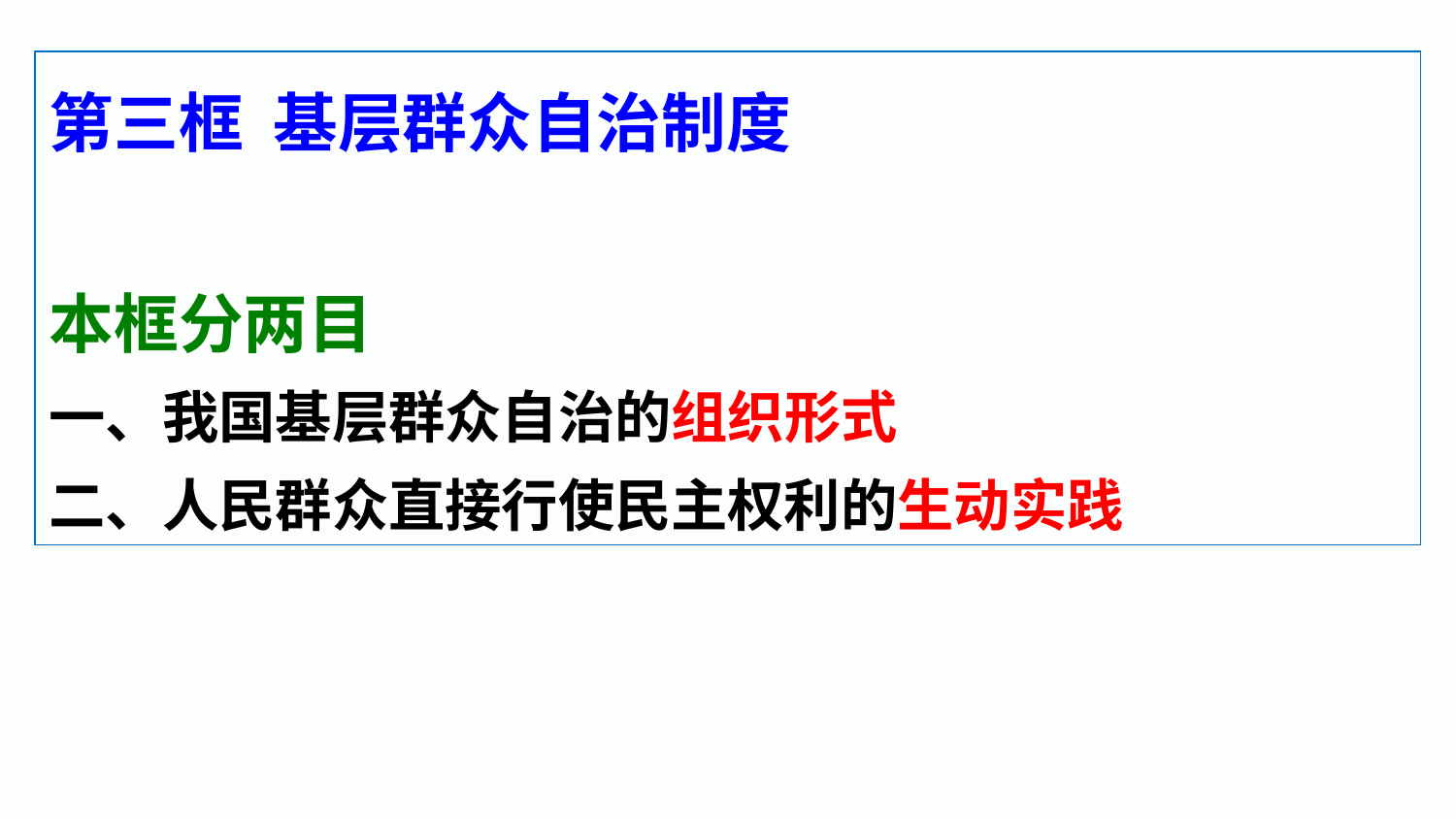

第三框  基层群众自治制度

本框分两目
一、我国基层群众自治的组织形式
二、人民群众直接行使民主权利的生动实践